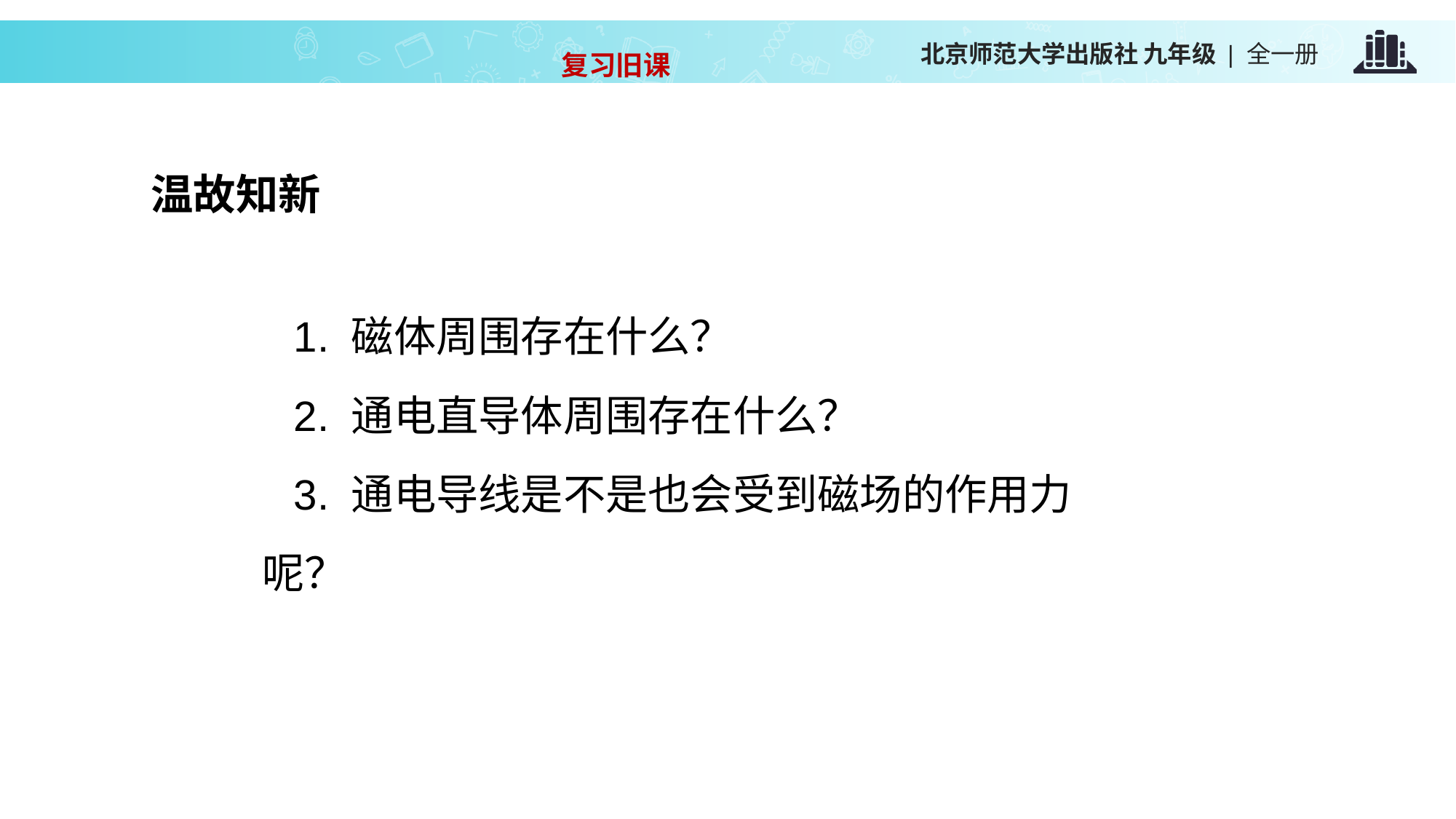

复习旧课
温故知新
1. 磁体周围存在什么？
2. 通电直导体周围存在什么？
3. 通电导线是不是也会受到磁场的作用力呢？